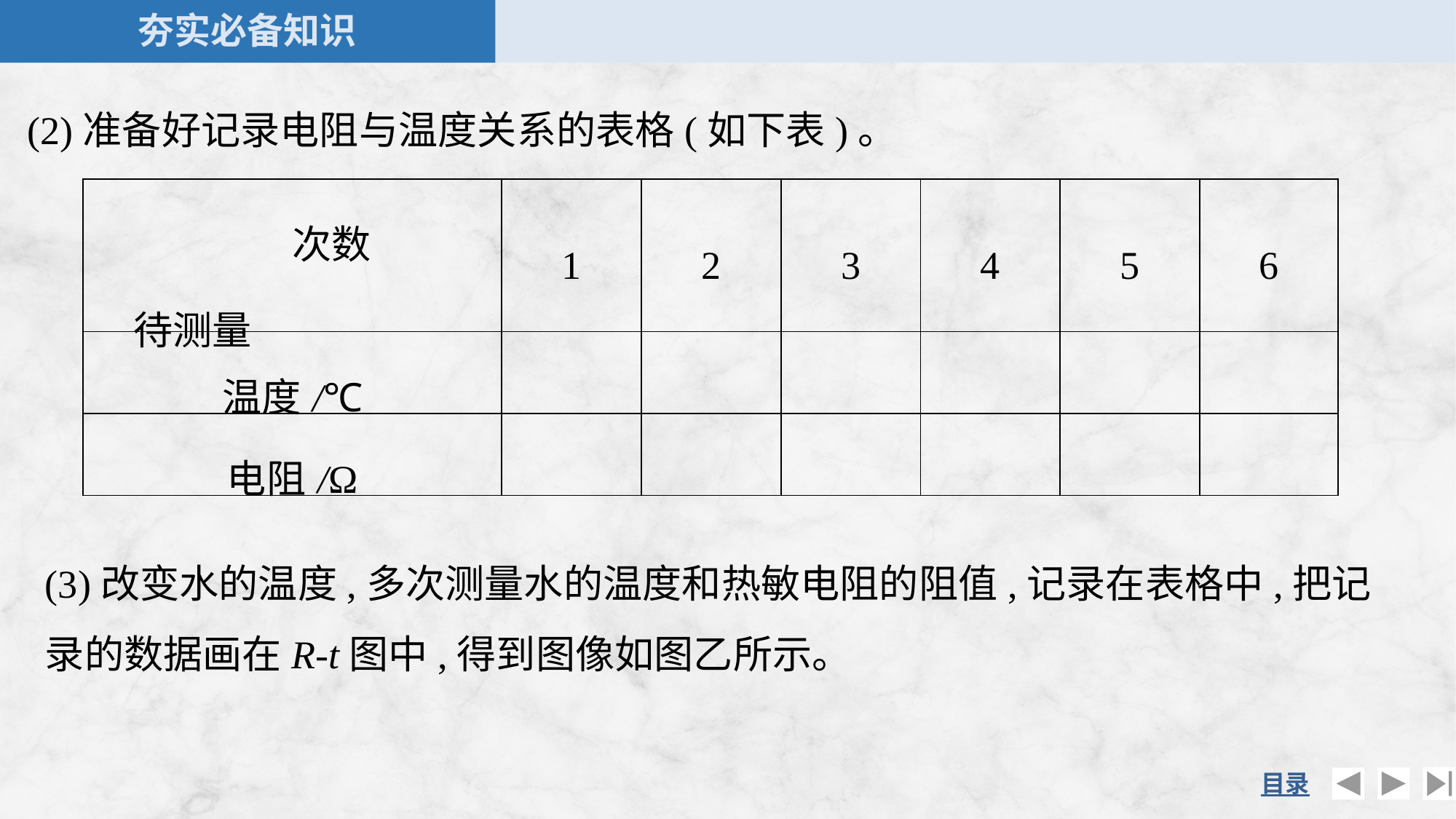

(2)准备好记录电阻与温度关系的表格(如下表)。
| 次数 待测量 | 1 | 2 | 3 | 4 | 5 | 6 |
| --- | --- | --- | --- | --- | --- | --- |
| 温度/℃ |  |  |  |  |  |  |
| 电阻/Ω |  |  |  |  |  |  |
(3)改变水的温度,多次测量水的温度和热敏电阻的阻值,记录在表格中,把记录的数据画在R-t图中,得到图像如图乙所示。